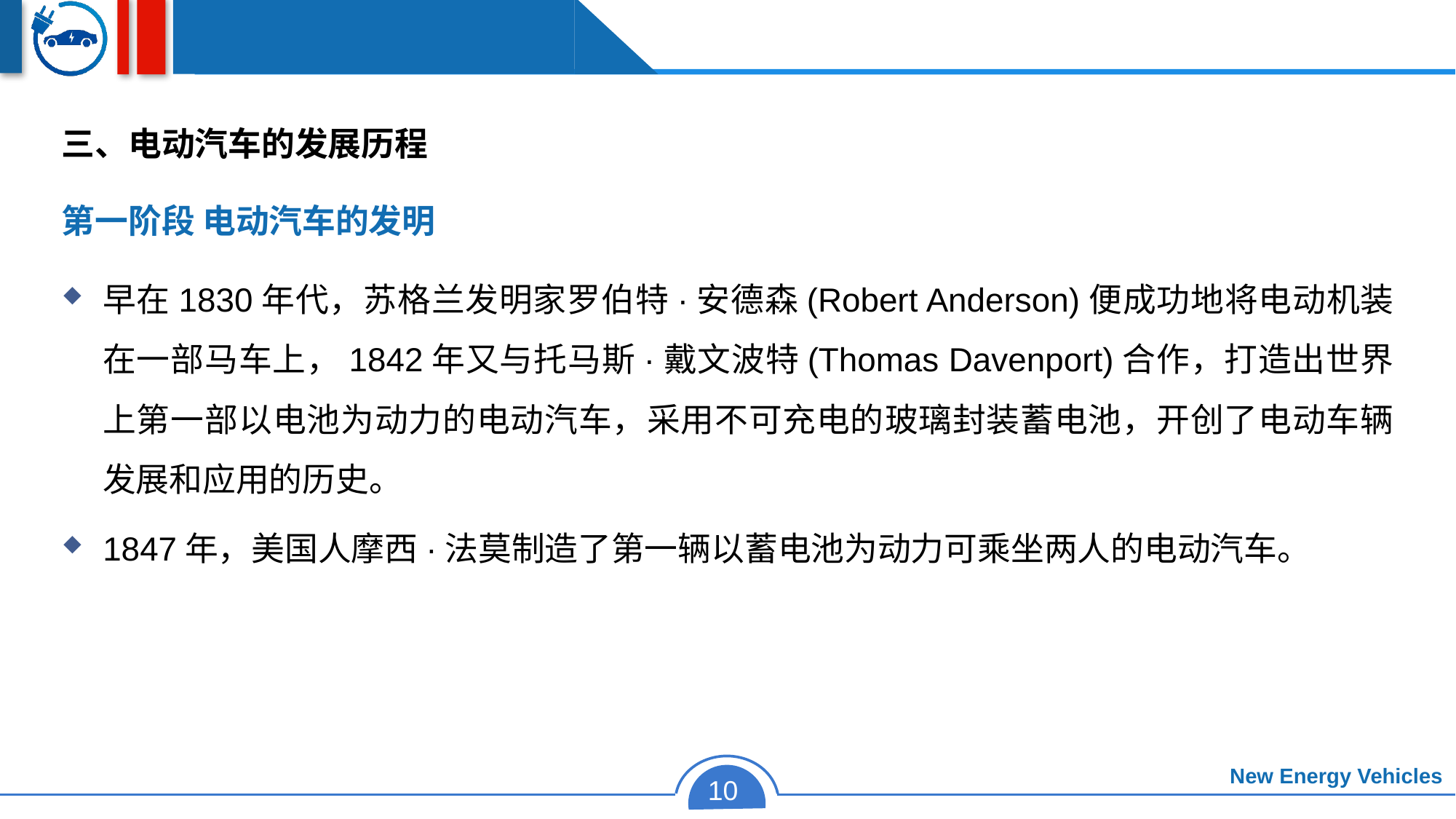

三、电动汽车的发展历程
第一阶段 电动汽车的发明
早在1830年代，苏格兰发明家罗伯特·安德森(Robert Anderson)便成功地将电动机装在一部马车上，1842年又与托马斯·戴文波特(Thomas Davenport)合作，打造出世界上第一部以电池为动力的电动汽车，采用不可充电的玻璃封装蓄电池，开创了电动车辆发展和应用的历史。
1847年，美国人摩西·法莫制造了第一辆以蓄电池为动力可乘坐两人的电动汽车。